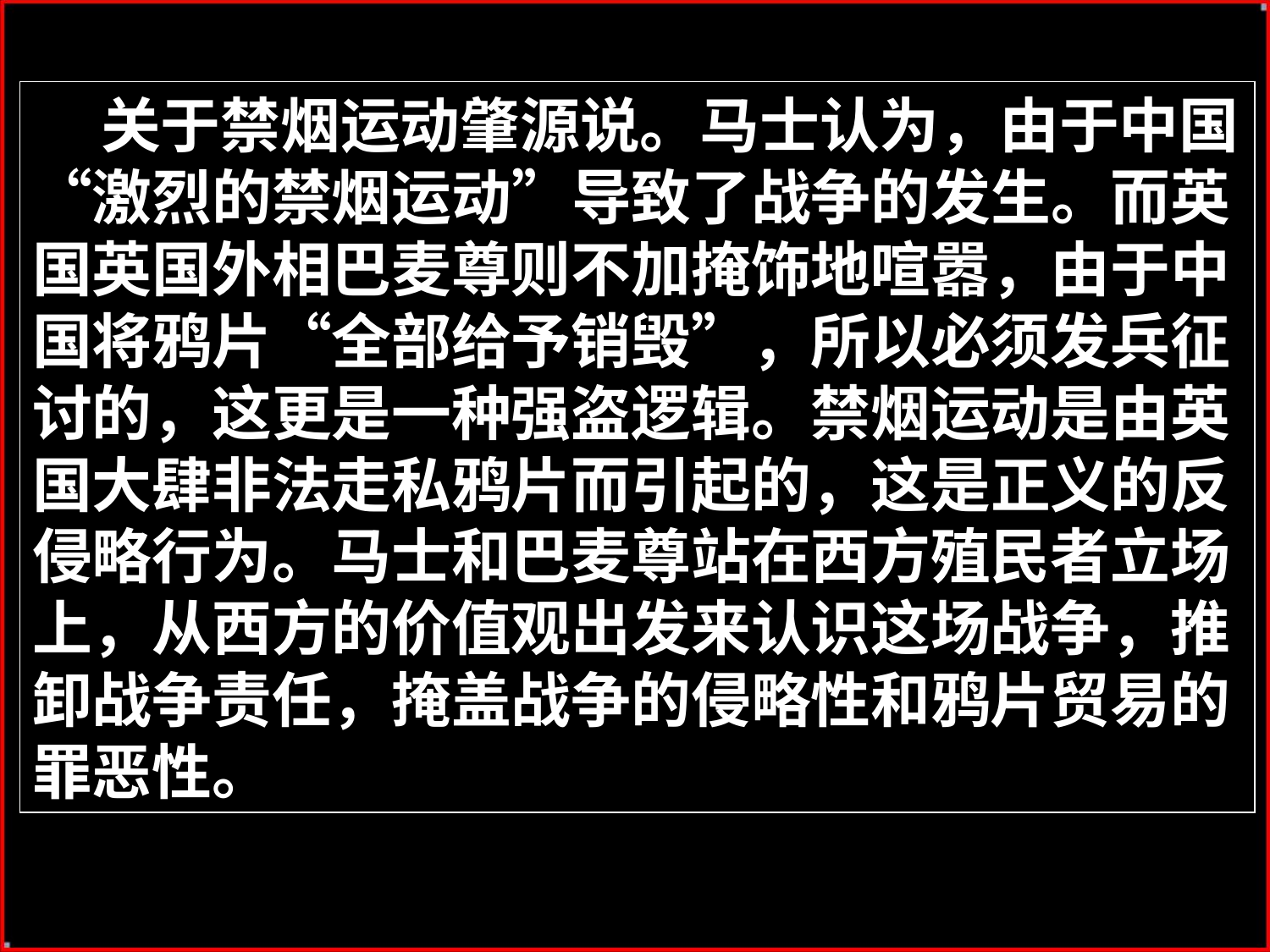

关于禁烟运动肇源说。马士认为，由于中国“激烈的禁烟运动”导致了战争的发生。而英国英国外相巴麦尊则不加掩饰地喧嚣，由于中国将鸦片“全部给予销毁”，所以必须发兵征讨的，这更是一种强盗逻辑。禁烟运动是由英国大肆非法走私鸦片而引起的，这是正义的反侵略行为。马士和巴麦尊站在西方殖民者立场上，从西方的价值观出发来认识这场战争，推卸战争责任，掩盖战争的侵略性和鸦片贸易的罪恶性。